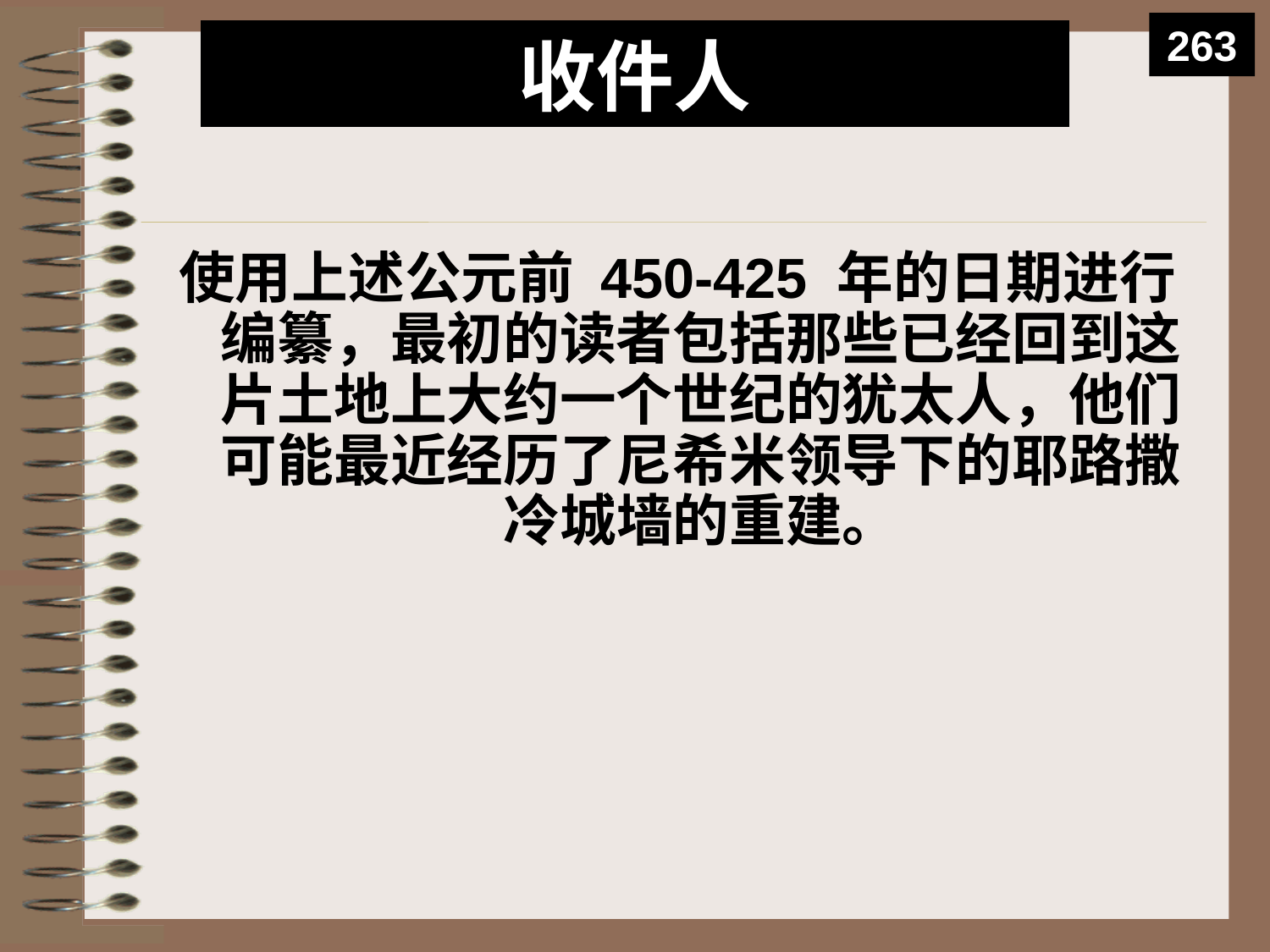

263
# 收件人
使用上述公元前 450-425 年的日期进行编纂，最初的读者包括那些已经回到这片土地上大约一个世纪的犹太人，他们可能最近经历了尼希米领导下的耶路撒冷城墙的重建。